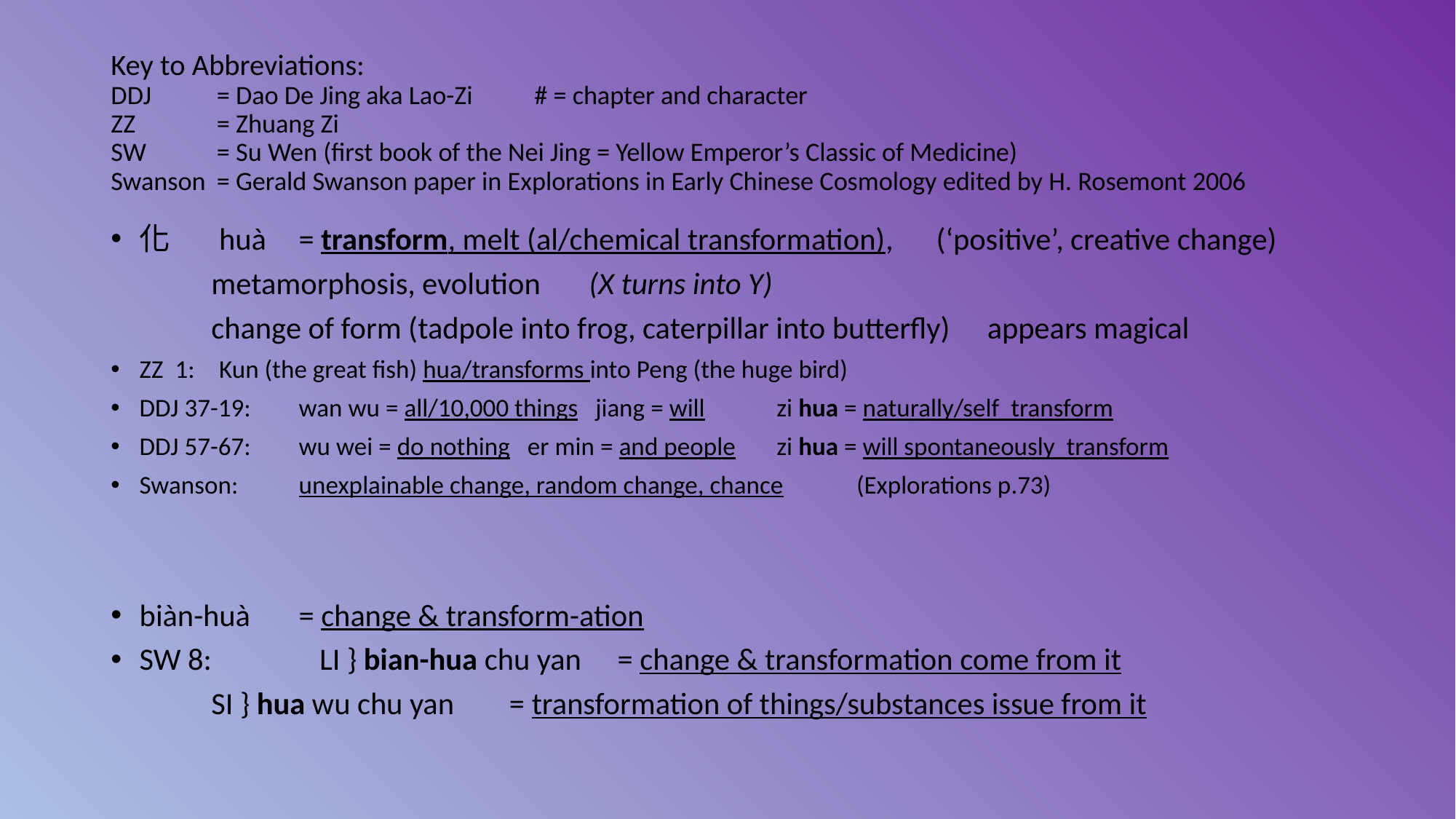

# Key to Abbreviations: DDJ	= Dao De Jing aka Lao-Zi	# = chapter and character ZZ	= Zhuang Zi SW	= Su Wen (first book of the Nei Jing = Yellow Emperor’s Classic of Medicine) Swanson	= Gerald Swanson paper in Explorations in Early Chinese Cosmology edited by H. Rosemont 2006
化	huà	= transform, melt (al/chemical transformation), 	(‘positive’, creative change)
		   metamorphosis, evolution			(X turns into Y)
		   change of form (tadpole into frog, caterpillar into butterfly)	appears magical
ZZ  1:		Kun (the great fish) hua/transforms into Peng (the huge bird)
DDJ 37-19:	wan wu = all/10,000 things   jiang = will	zi hua = naturally/self  transform
DDJ 57-67:	wu wei = do nothing   er min = and people	zi hua = will spontaneously  transform
Swanson: 	unexplainable change, random change, chance	(Explorations p.73)

biàn-huà	= change & transform-ation
SW 8:	   	   LI } bian-hua chu yan	= change & transformation come from it
		   SI } hua wu chu yan	= transformation of things/substances issue from it